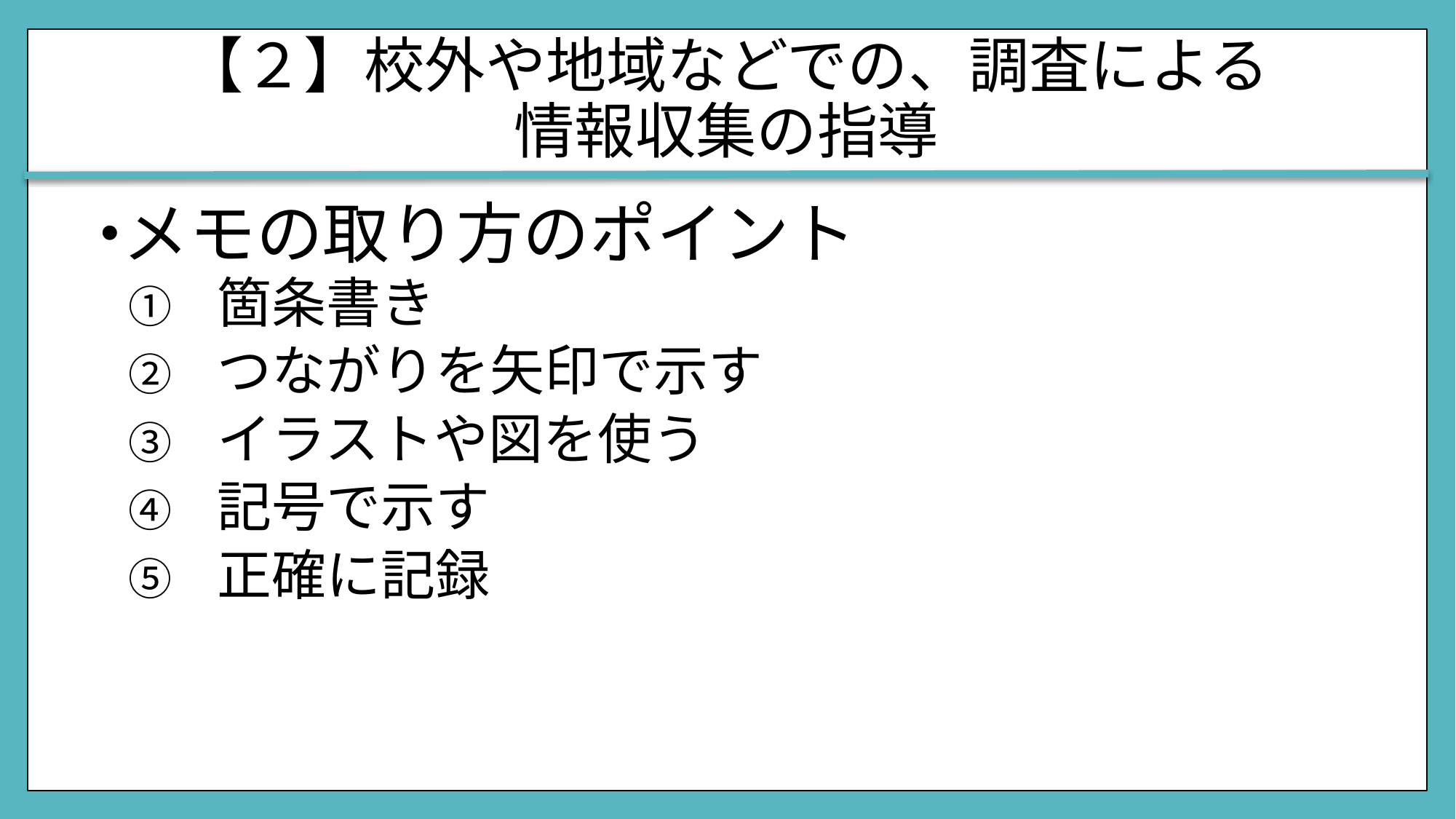

# 【２】校外や地域などでの、調査による 情報収集の指導
メモの取り方のポイント
箇条書き
つながりを矢印で示す
イラストや図を使う
記号で示す
正確に記録